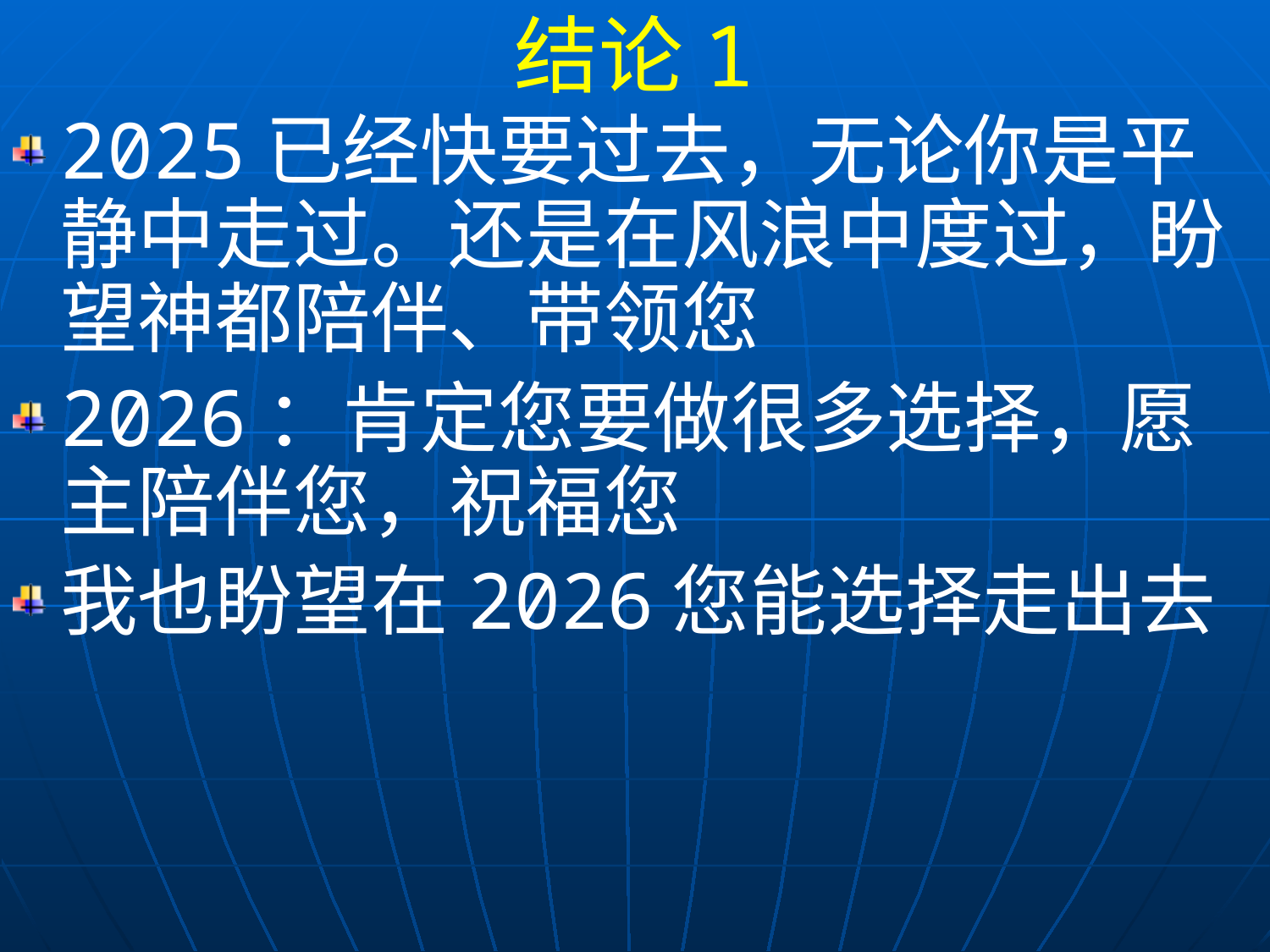

结论1
2025已经快要过去，无论你是平静中走过。还是在风浪中度过，盼望神都陪伴、带领您
2026：肯定您要做很多选择，愿主陪伴您，祝福您
我也盼望在2026您能选择走出去